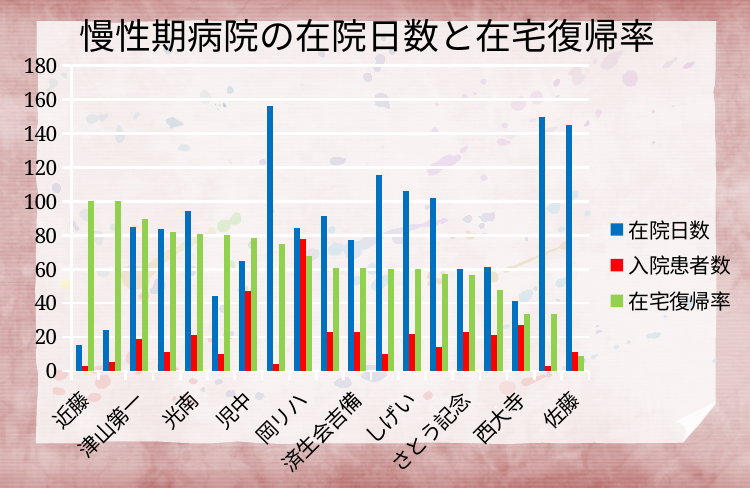

# 慢性期病院の在院日数と在宅復帰率

### Chart

| Category | 在院日数 | 入院患者数 | 在宅復帰率 |
|---|---|---|---|
| 近藤 | 15.3 | 3.0 | 100.0 |
| 草加 | 24.0 | 5.0 | 100.0 |
| 津山第一 | 85.2 | 19.0 | 89.47368421052632 |
| 玉野市民 | 84.0 | 11.0 | 81.81818181818183 |
| 光南 | 94.6 | 21.0 | 80.95238095238095 |
| 吉備リハ | 43.9 | 10.0 | 80.0 |
| 児中 | 64.8 | 47.0 | 78.72340425531915 |
| 重井附属 | 156.0 | 4.0 | 75.0 |
| 岡リハ | 84.3 | 78.0 | 67.94871794871796 |
| 奉還町 | 91.5 | 23.0 | 60.86956521739131 |
| 済生会吉備 | 77.4 | 23.0 | 60.86956521739131 |
| 藤田 | 115.5 | 10.0 | 60.0 |
| しげい | 106.0 | 22.0 | 60.0 |
| 協立 | 102.1 | 14.0 | 57.14285714285714 |
| さとう記念 | 60.1 | 23.0 | 56.52173913043478 |
| 高梁中央 | 61.24 | 21.0 | 47.61904761904761 |
| 西大寺 | 41.0 | 27.0 | 33.33333333333333 |
| 梶木 | 150.0 | 3.0 | 33.33333333333333 |
| 佐藤 | 145.0 | 11.0 | 9.090909090909092 |